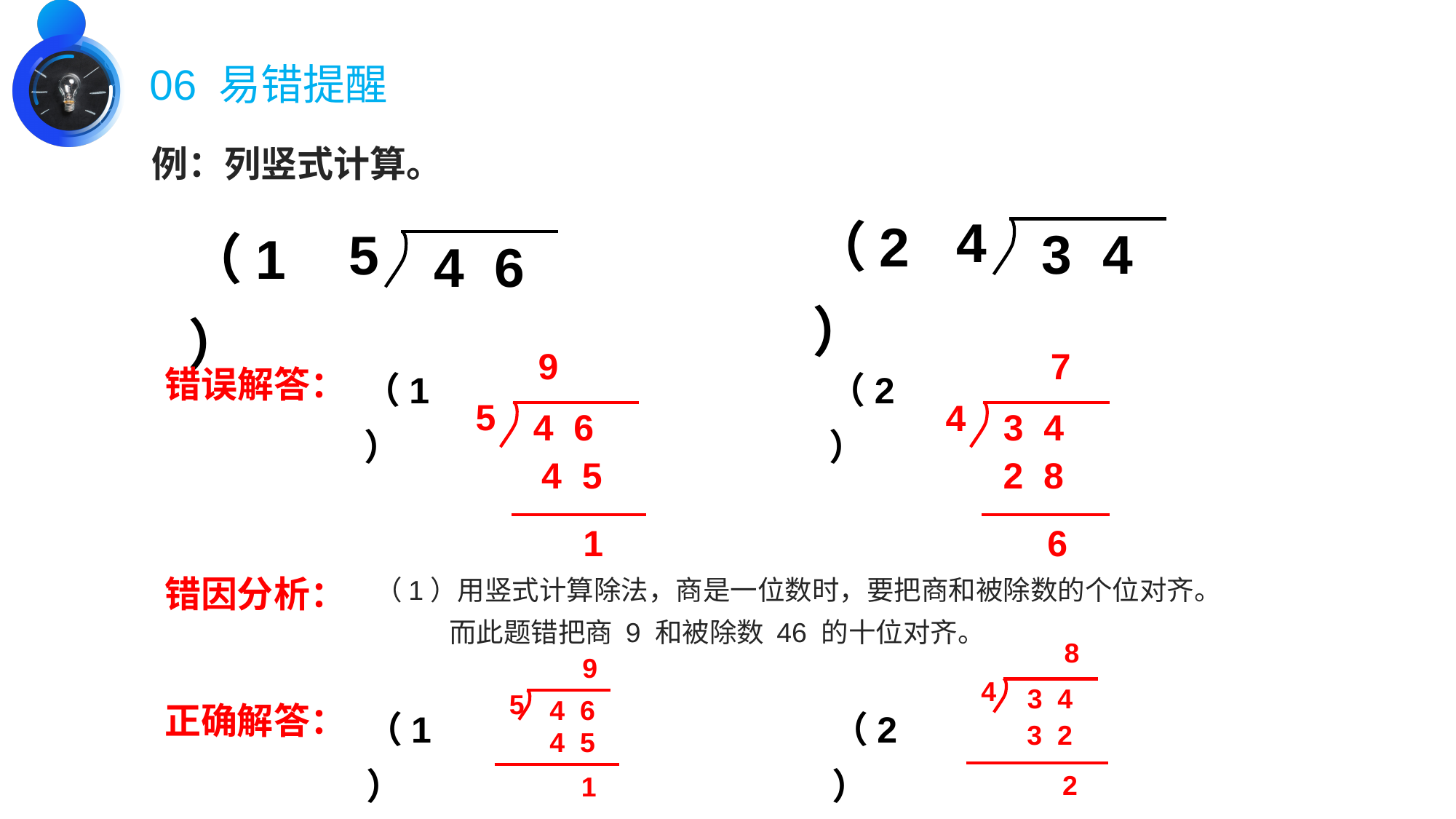

06
易错提醒
例：列竖式计算。
（2）
（1）
4
3  4

5
4  6

9
5
4  6

4  5
 1
7
4
3  4

2  8
 6
（1）
（2）
错误解答：
（1）用竖式计算除法，商是一位数时，要把商和被除数的个位对齐。
           而此题错把商 9 和被除数 46 的十位对齐。
错因分析：
8
4
3  4

3  2
 2
9
5
4  6

4  5
 1
（1）
（2）
正确解答：